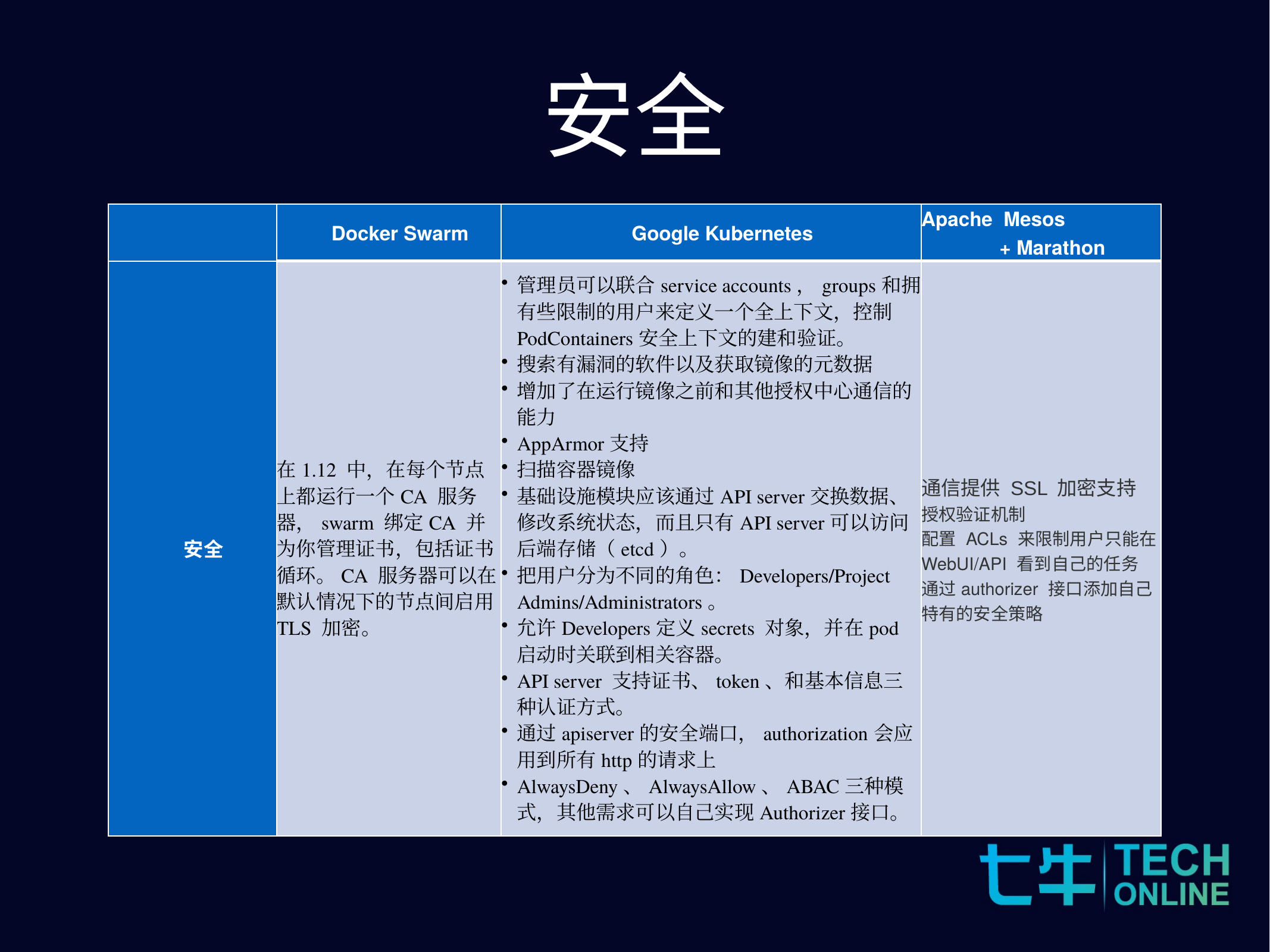

安全
|  | Docker Swarm | Google Kubernetes | Apache Mesos + Marathon |
| --- | --- | --- | --- |
| 安全 | 在1.12 中，在每个节点上都运行一个CA 服务器，swarm 绑定CA 并为你管理证书，包括证书循环。CA 服务器可以在默认情况下的节点间启用 TLS 加密。 | 管理员可以联合service accounts，groups和拥有些限制的用户来定义一个全上下文，控制PodContainers安全上下文的建和验证。 搜索有漏洞的软件以及获取镜像的元数据 增加了在运行镜像之前和其他授权中心通信的能力 AppArmor支持 扫描容器镜像 基础设施模块应该通过API server交换数据、修改系统状态，而且只有API server可以访问后端存储（etcd）。 把用户分为不同的角色：Developers/Project Admins/Administrators。 允许Developers定义secrets 对象，并在pod启动时关联到相关容器。 API server 支持证书、token、和基本信息三种认证方式。 通过apiserver的安全端口，authorization会应用到所有http的请求上 AlwaysDeny、AlwaysAllow、ABAC三种模式，其他需求可以自己实现Authorizer接口。 | 通信提供 SSL 加密支持 授权验证机制 配置 ACLs 来限制用户只能在 WebUI/API 看到自己的任务 通过authorizer 接口添加自己特有的安全策略 |